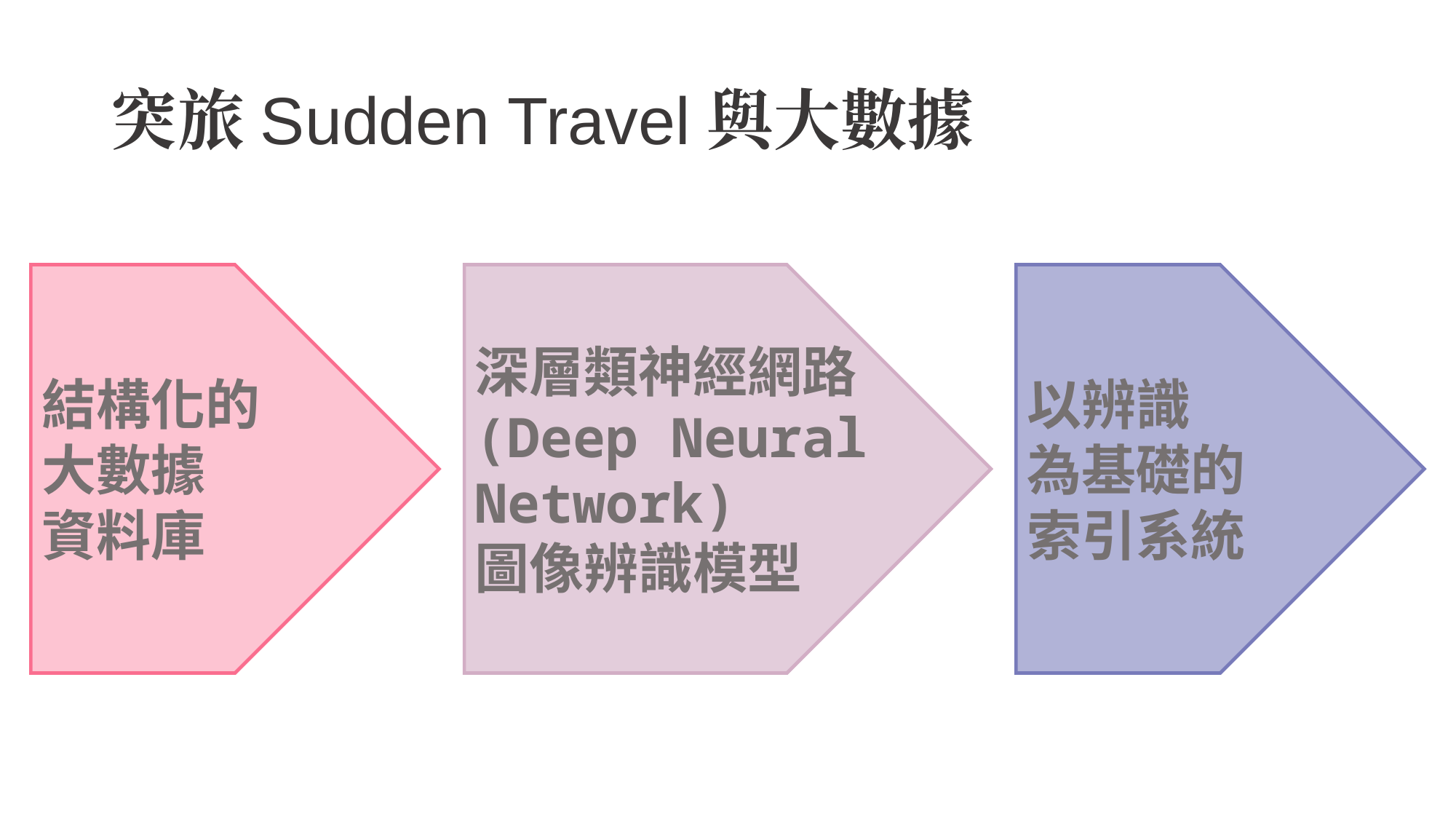

# 突旅Sudden Travel與大數據
結構化的
大數據
資料庫
深層類神經網路
(Deep Neural Network)
圖像辨識模型
以辨識
為基礎的
索引系統